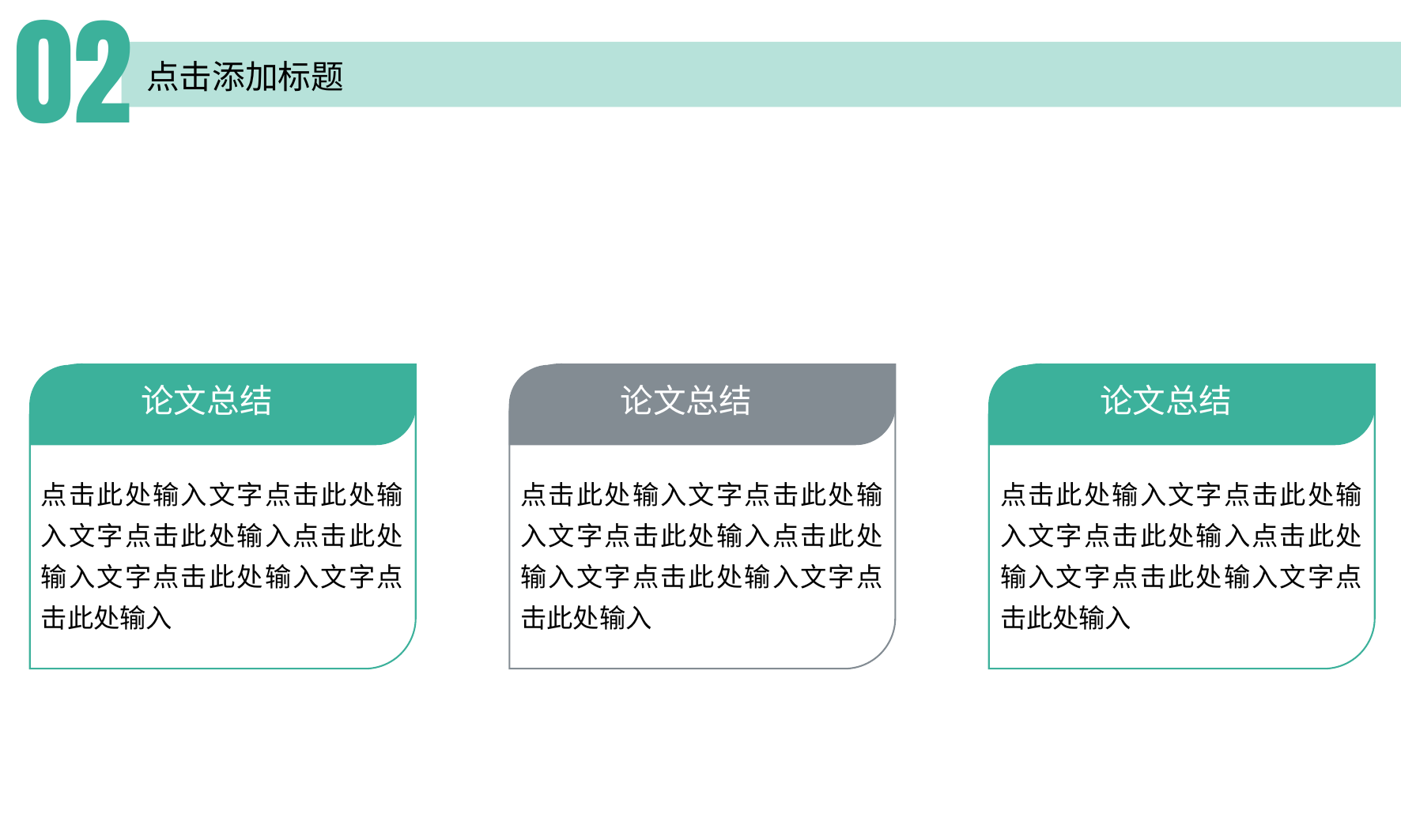

02

点击添加标题

论文总结
点击此处输入文字点击此处输入文字点击此处输入点击此处输入文字点击此处输入文字点击此处输入

论文总结
点击此处输入文字点击此处输入文字点击此处输入点击此处输入文字点击此处输入文字点击此处输入

论文总结
点击此处输入文字点击此处输入文字点击此处输入点击此处输入文字点击此处输入文字点击此处输入